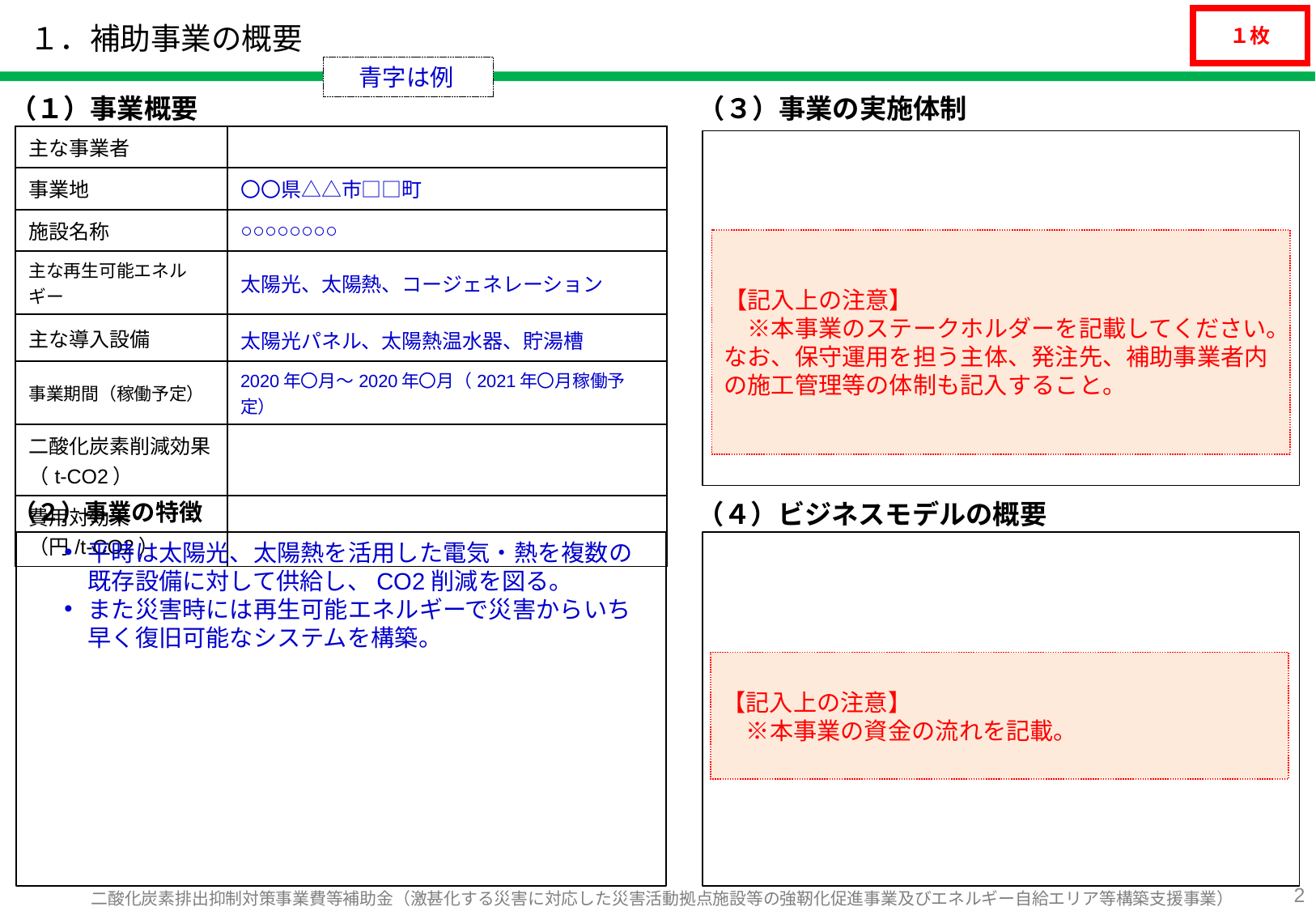

１枚
# １．補助事業の概要
青字は例
（１）事業概要

（３）事業の実施体制
| 主な事業者 |  |
| --- | --- |
| 事業地 | 〇〇県△△市□□町 |
| 施設名称 | ○○○○○○○○ |
| 主な再生可能エネルギー | 太陽光、太陽熱、コージェネレーション |
| 主な導入設備 | 太陽光パネル、太陽熱温水器、貯湯槽 |
| 事業期間（稼働予定） | 2020年〇月～2020年〇月（2021年〇月稼働予定） |
| 二酸化炭素削減効果（t-CO2） |  |
| 費用対効果 （円/t-CO2） |  |

【記入上の注意】
　※本事業のステークホルダーを記載してください。なお、保守運用を担う主体、発注先、補助事業者内の施工管理等の体制も記入すること。
（４）ビジネスモデルの概要
（２）事業の特徴
平時は太陽光、太陽熱を活用した電気・熱を複数の既存設備に対して供給し、CO2削減を図る。
また災害時には再生可能エネルギーで災害からいち早く復旧可能なシステムを構築。

【記入上の注意】
　※本事業の資金の流れを記載。
2